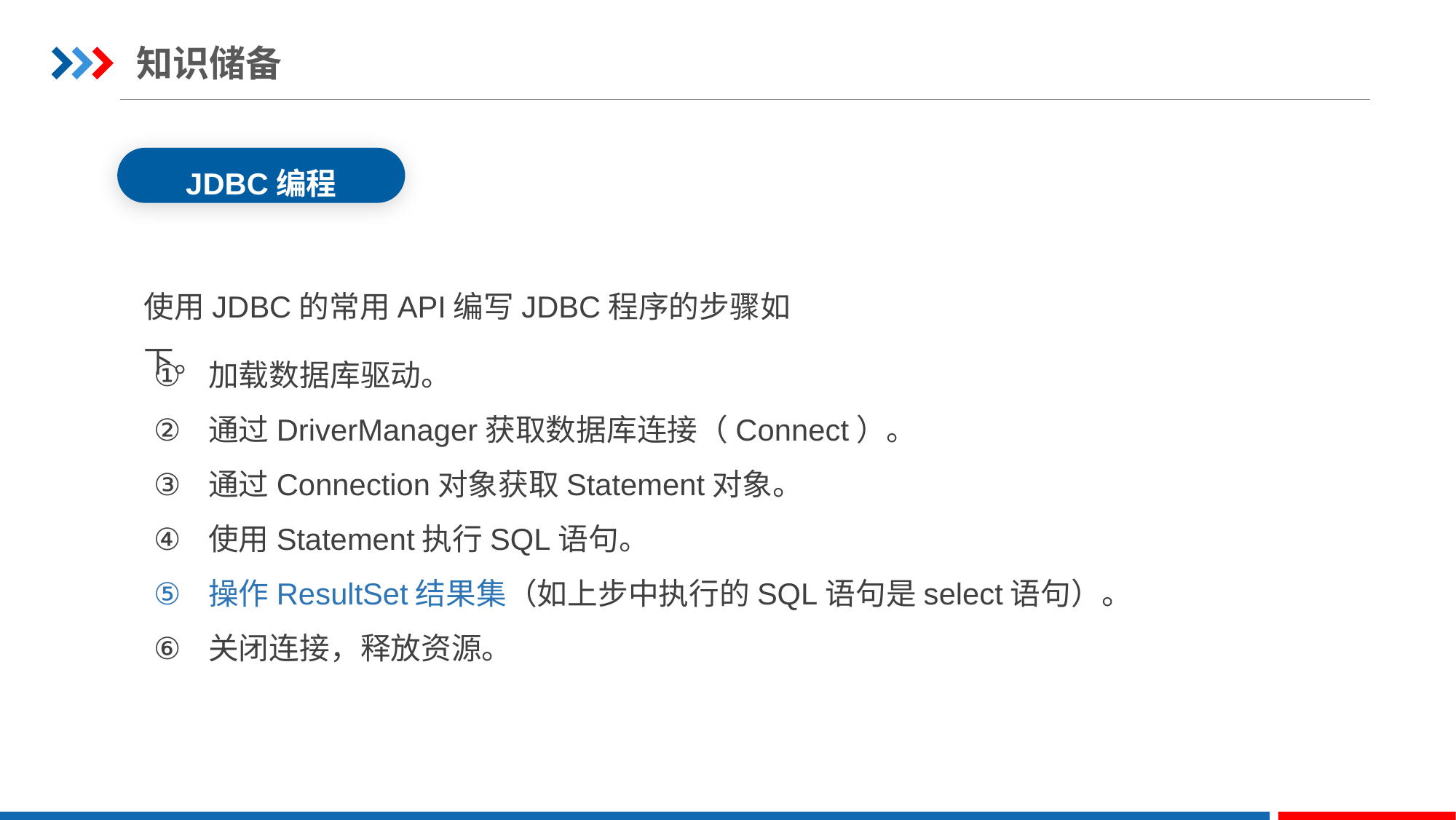

知识储备
JDBC编程

使用JDBC的常用API编写JDBC程序的步骤如下。
加载数据库驱动。
通过DriverManager获取数据库连接（Connect）。
通过Connection对象获取Statement对象。
使用Statement执行SQL语句。
操作ResultSet结果集（如上步中执行的SQL语句是select语句）。
关闭连接，释放资源。